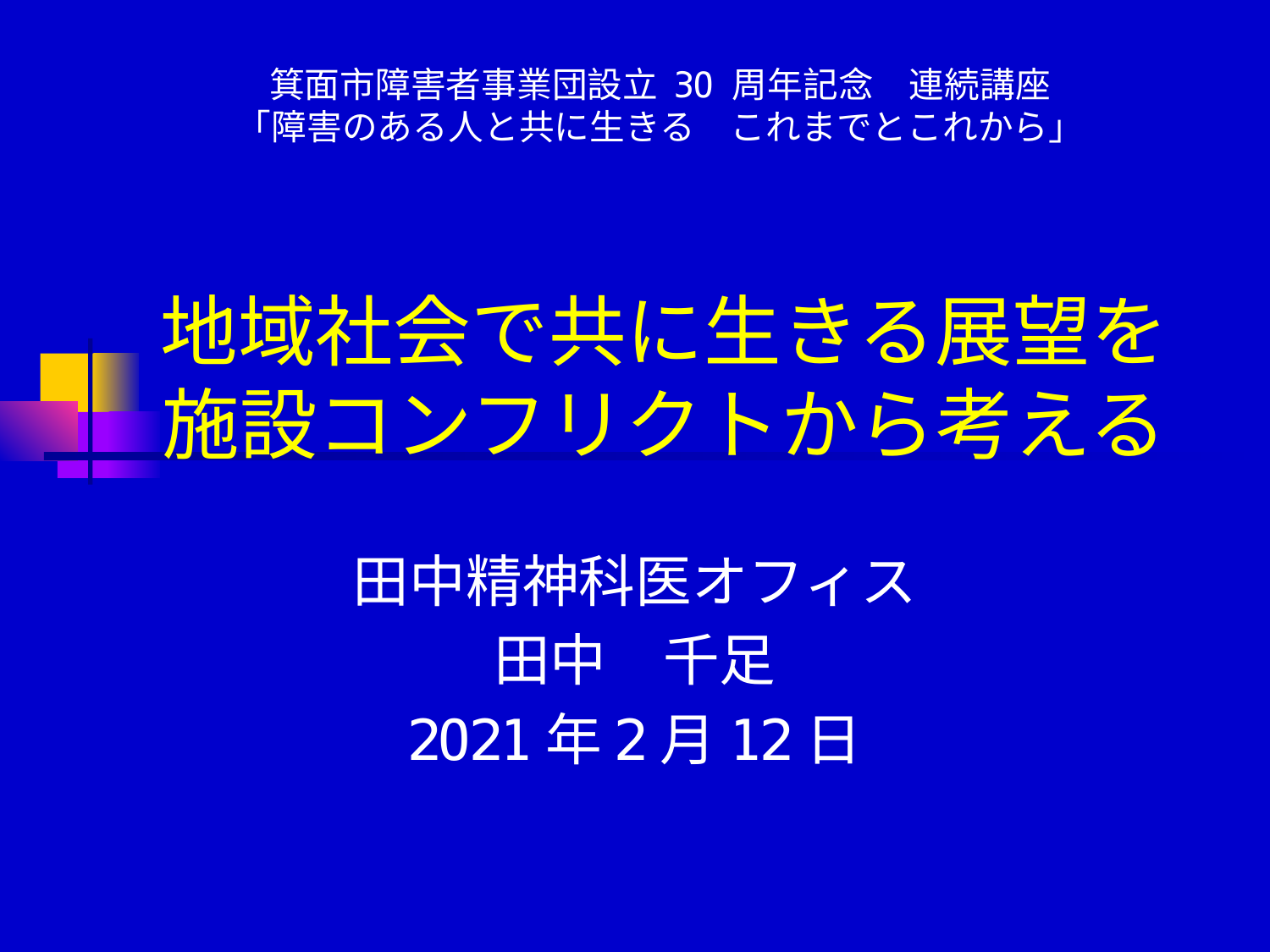

箕面市障害者事業団設立 30 周年記念　連続講座
「障害のある人と共に生きる　これまでとこれから」
# 地域社会で共に生きる展望を 施設コンフリクトから考える
田中精神科医オフィス
田中　千足
2021年2月12日